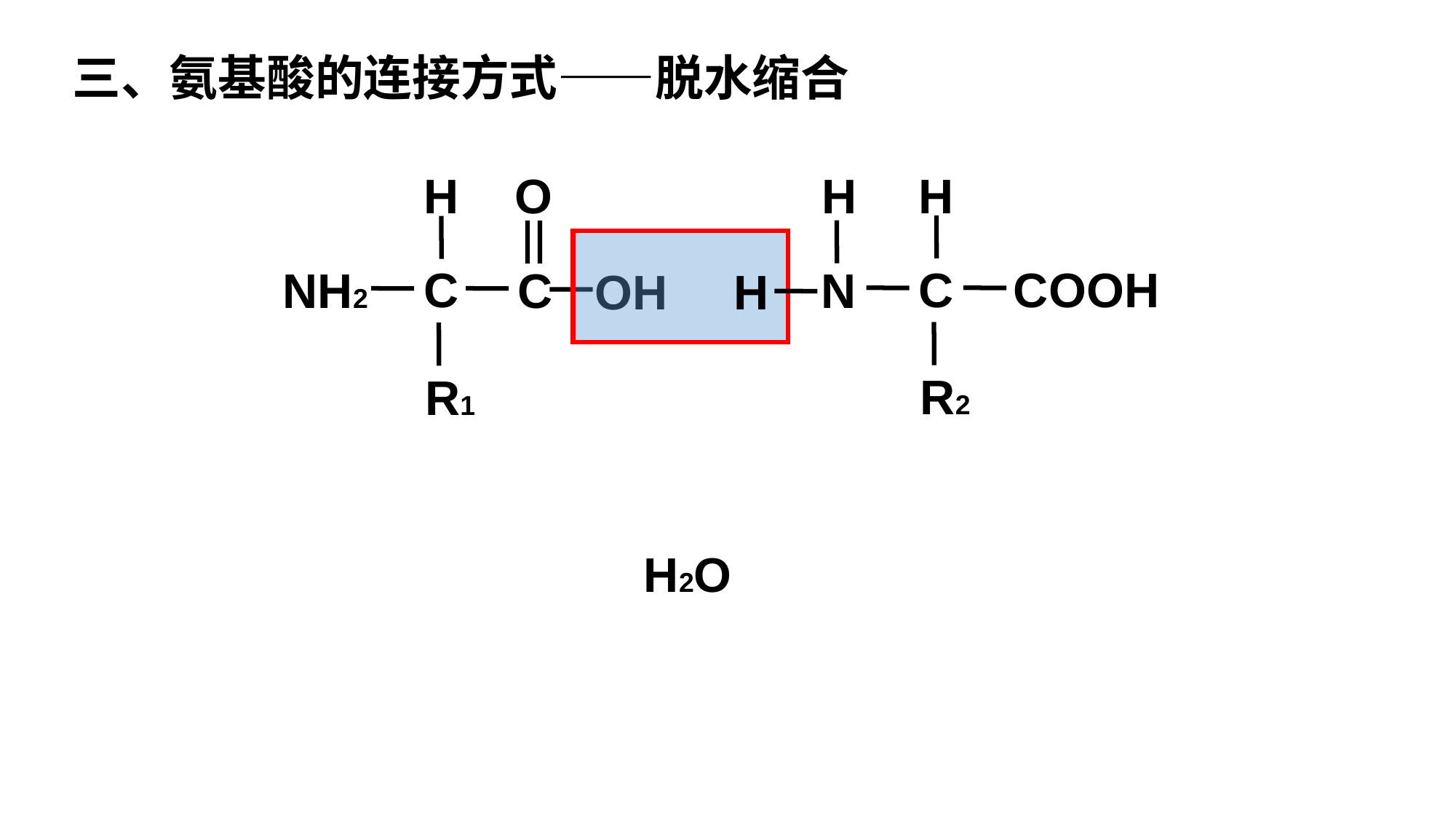

三、氨基酸的连接方式——脱水缩合
H
H

C
COOH
N

R2
H
O

C
NH2
C
OH
H

R1
H2O